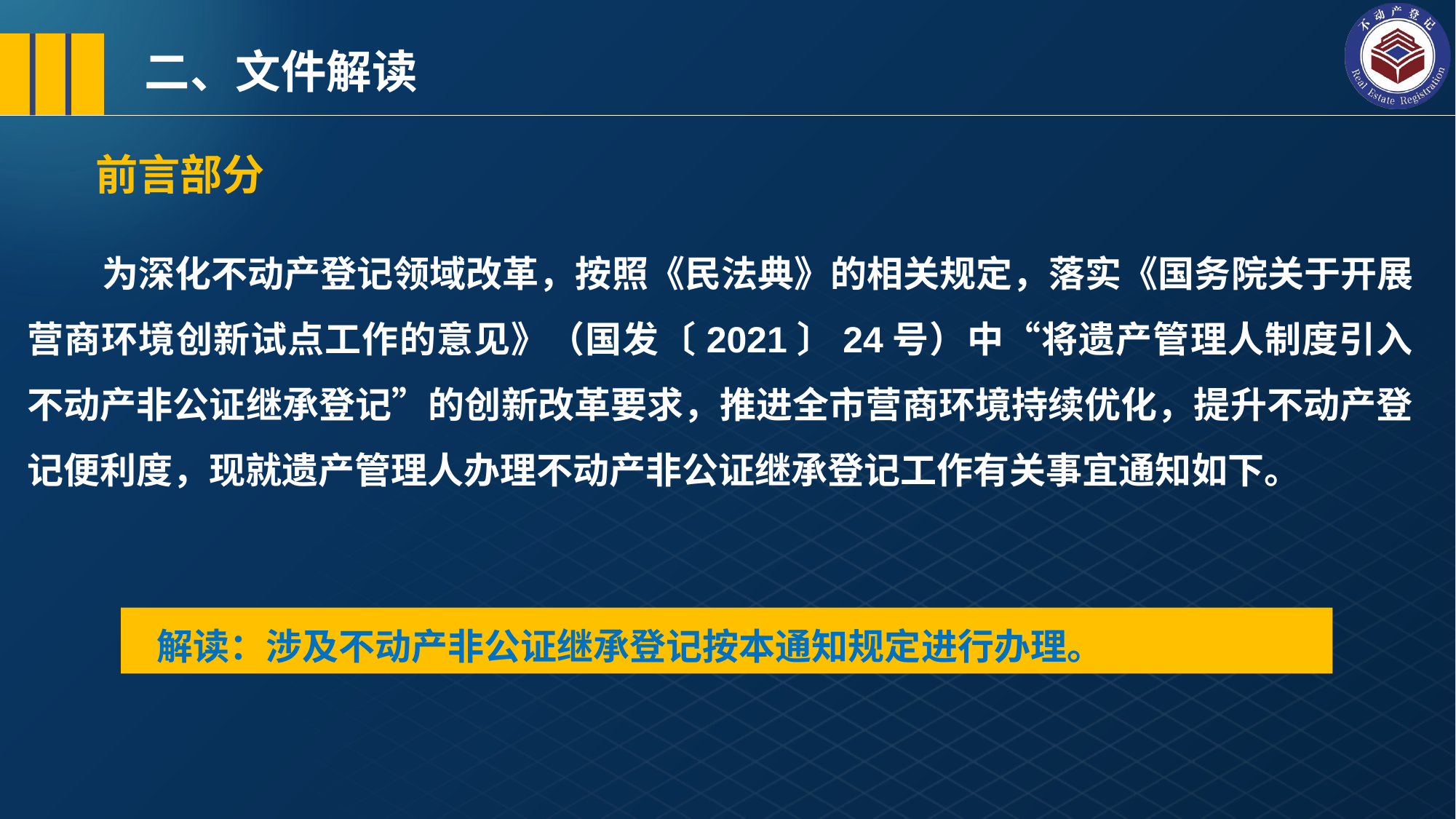

二、文件解读
     前言部分
        为深化不动产登记领域改革，按照《民法典》的相关规定，落实《国务院关于开展营商环境创新试点工作的意见》（国发〔2021〕24号）中“将遗产管理人制度引入不动产非公证继承登记”的创新改革要求，推进全市营商环境持续优化，提升不动产登记便利度，现就遗产管理人办理不动产非公证继承登记工作有关事宜通知如下。
        解读：涉及不动产非公证继承登记按本通知规定进行办理。